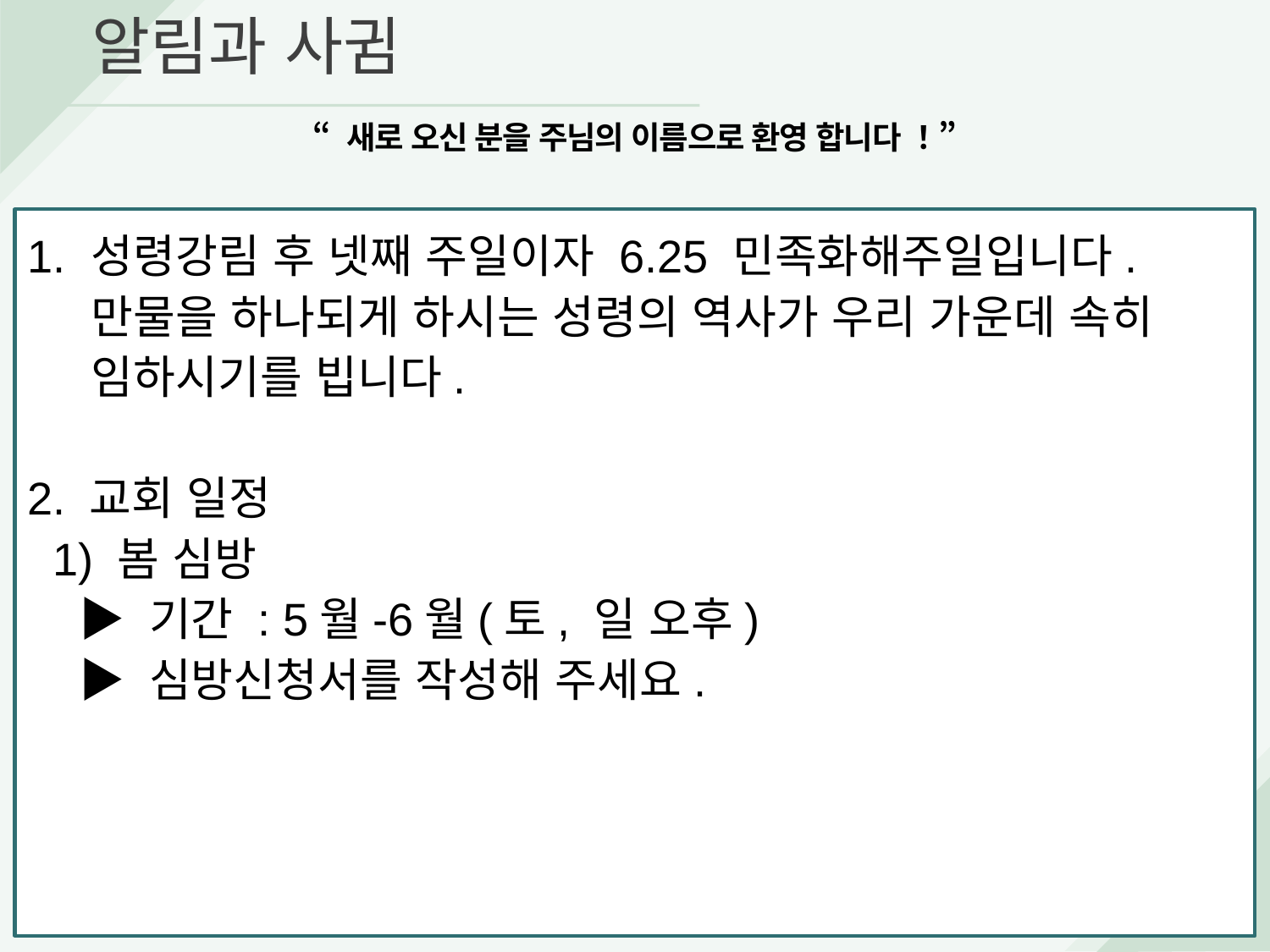

알림과 사귐
“ 새로 오신 분을 주님의 이름으로 환영 합니다 ！”

성령강림 후 넷째 주일이자 6.25 민족화해주일입니다. 만물을 하나되게 하시는 성령의 역사가 우리 가운데 속히 임하시기를 빕니다.

2. 교회 일정
  1) 봄 심방
    ▶ 기간 : 5월-6월(토, 일 오후)
    ▶ 심방신청서를 작성해 주세요.